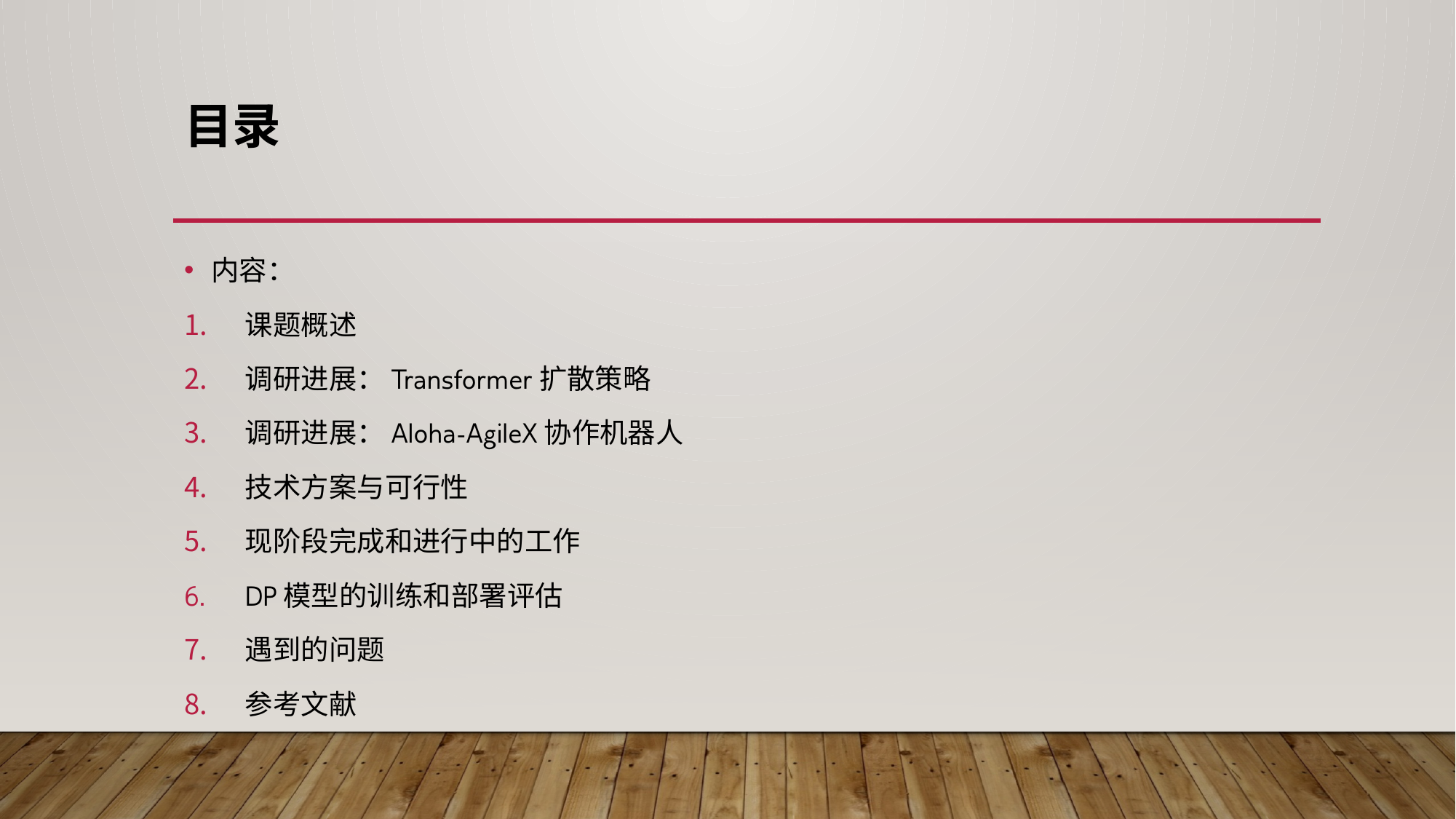

# 目录
内容：
课题概述
调研进展：Transformer扩散策略
调研进展：Aloha-AgileX协作机器人
技术方案与可行性
现阶段完成和进行中的工作
DP模型的训练和部署评估
遇到的问题
参考文献